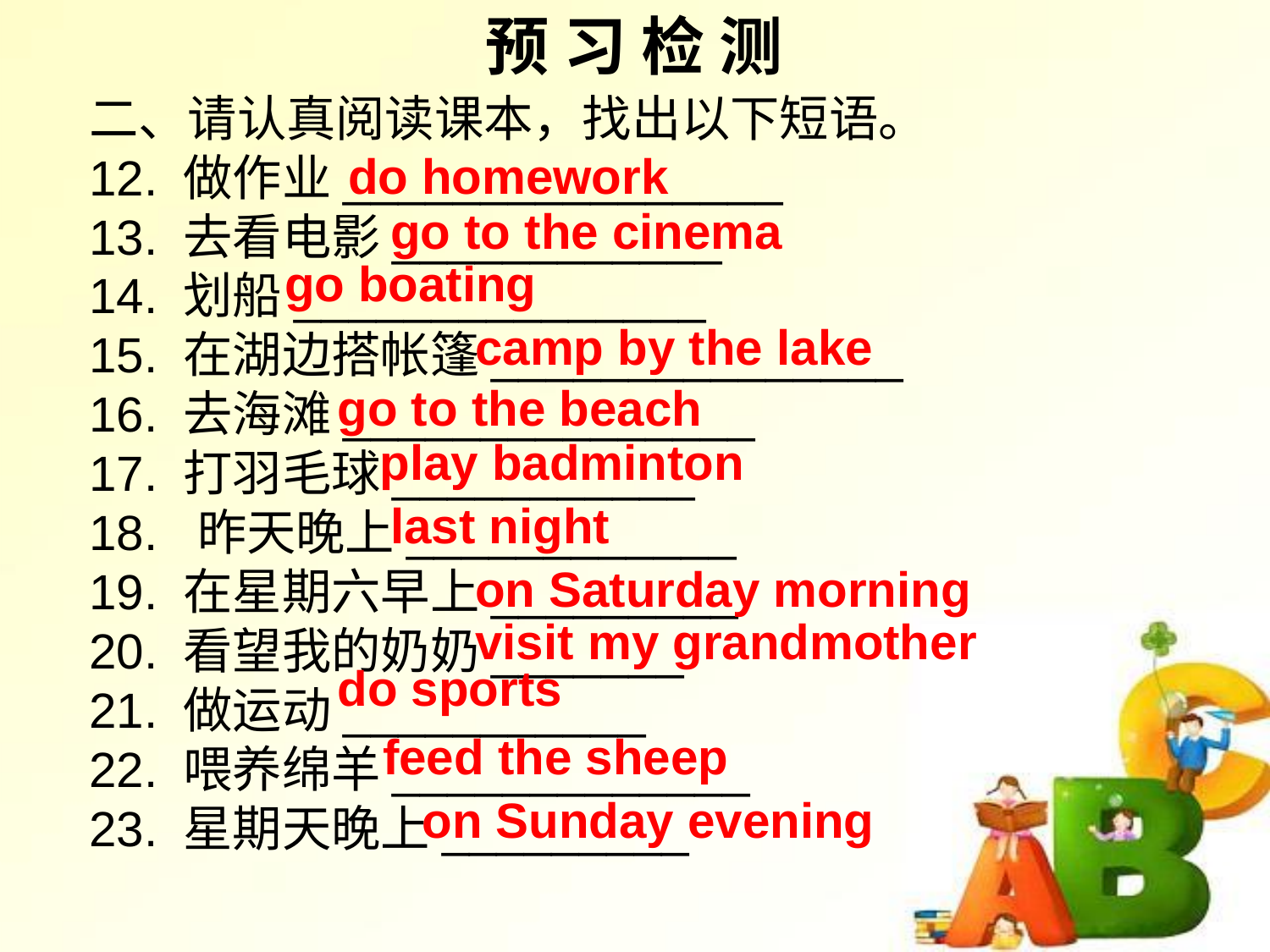

预 习 检 测
二、请认真阅读课本，找出以下短语。
12. 做作业________________
13. 去看电影____________
14. 划船_______________
15. 在湖边搭帐篷_______________
16. 去海滩_______________
17. 打羽毛球___________
18.  昨天晚上____________
19. 在星期六早上_________
20. 看望我的奶奶_______
21. 做运动___________
22. 喂养绵羊_____________
23. 星期天晚上_________
do homework
go to the cinema
go boating
camp by the lake
go to the beach
play badminton
last night
on Saturday morning
visit my grandmother
do sports
feed the sheep
on Sunday evening